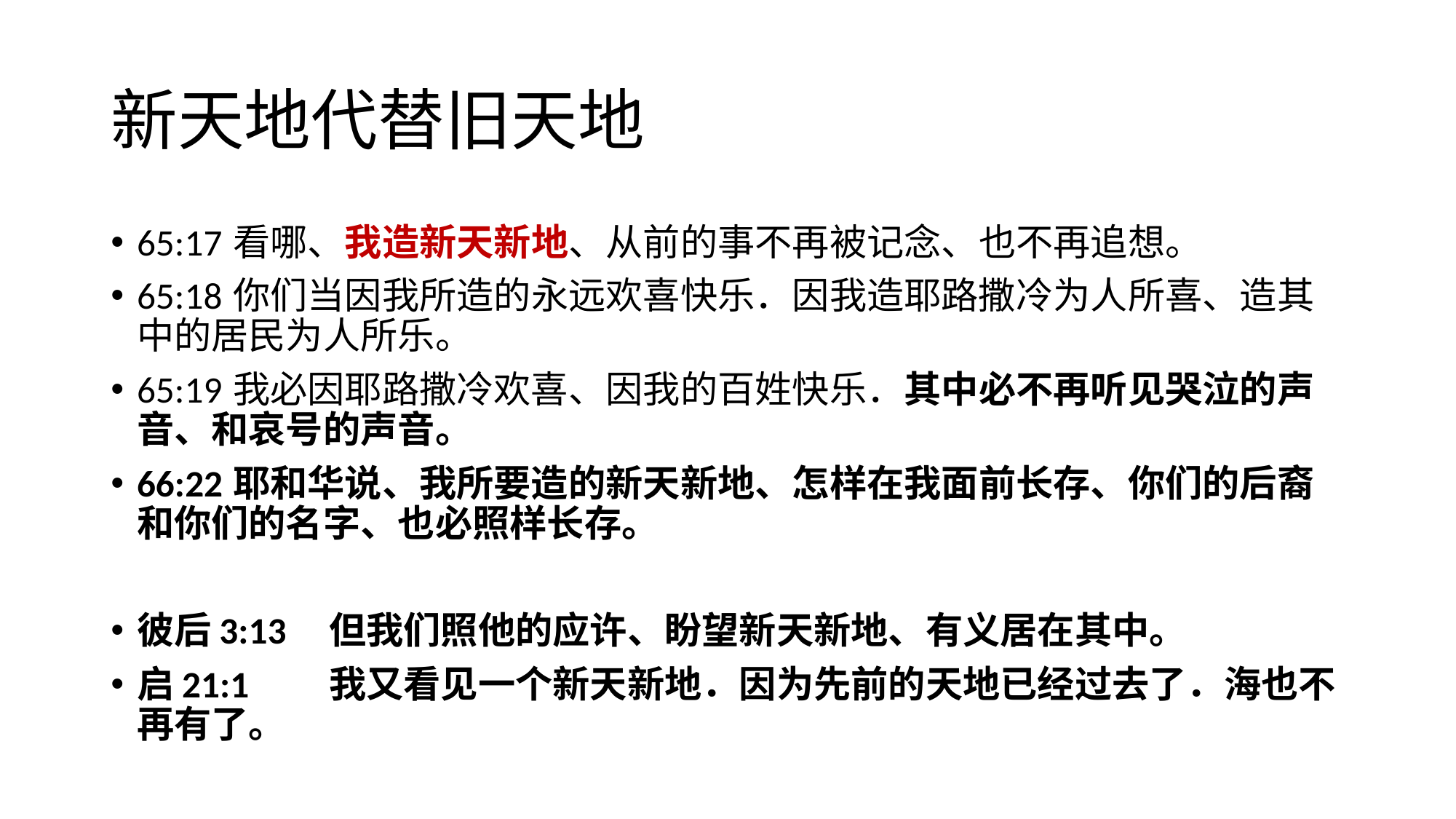

# 新天地代替旧天地
65:17	看哪、我造新天新地、从前的事不再被记念、也不再追想。
65:18	你们当因我所造的永远欢喜快乐．因我造耶路撒冷为人所喜、造其中的居民为人所乐。
65:19	我必因耶路撒冷欢喜、因我的百姓快乐．其中必不再听见哭泣的声音、和哀号的声音。
66:22	耶和华说、我所要造的新天新地、怎样在我面前长存、你们的后裔和你们的名字、也必照样长存。

彼后3:13	但我们照他的应许、盼望新天新地、有义居在其中。
启21:1	我又看见一个新天新地．因为先前的天地已经过去了．海也不再有了。